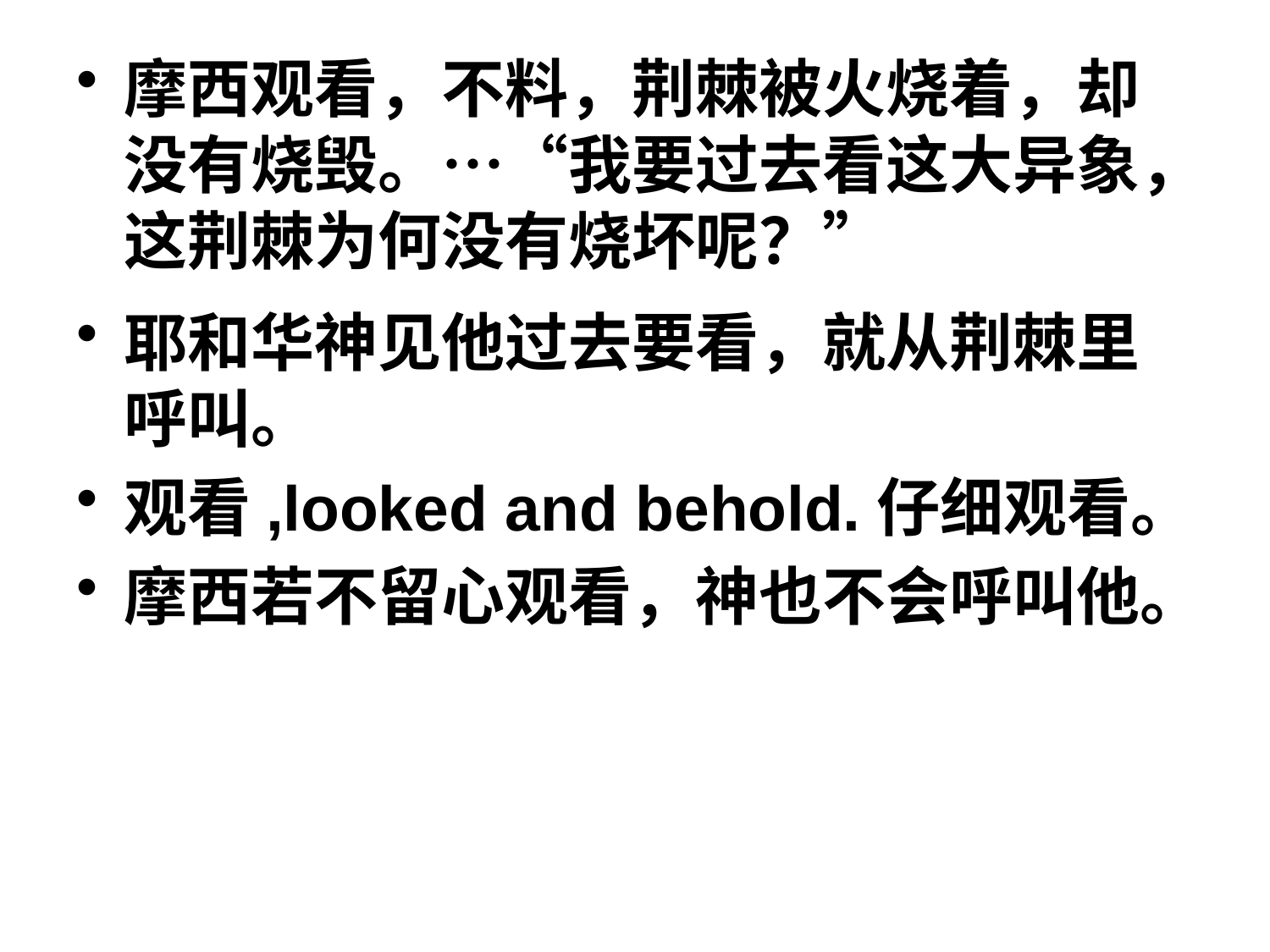

摩西观看，不料，荆棘被火烧着，却没有烧毁。…“我要过去看这大异象，这荆棘为何没有烧坏呢？”
耶和华神见他过去要看，就从荆棘里呼叫。
观看,looked and behold.仔细观看。
摩西若不留心观看，神也不会呼叫他。